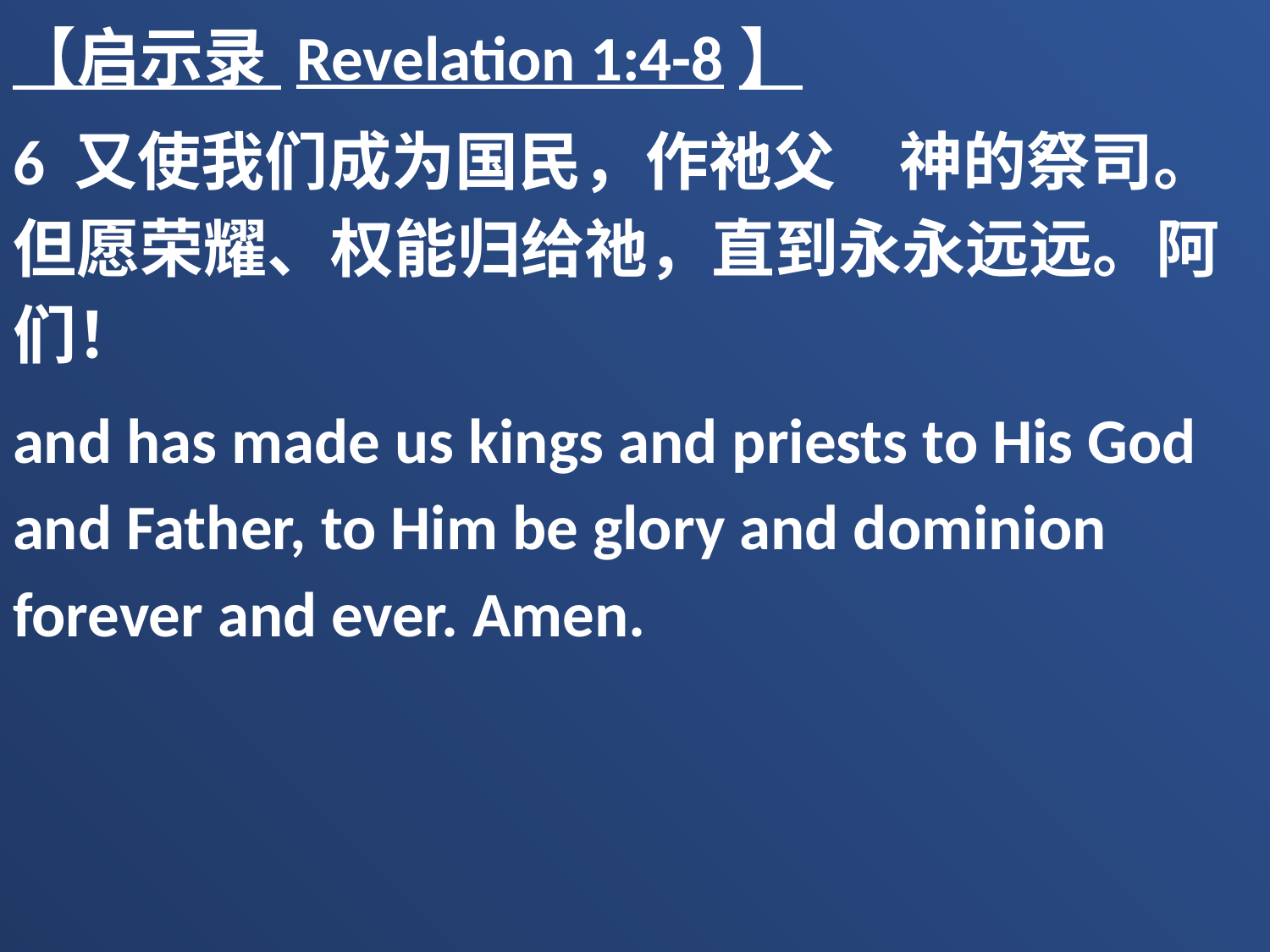

【启示录 Revelation 1:4-8】
6 又使我们成为国民，作祂父　神的祭司。但愿荣耀、权能归给祂，直到永永远远。阿们！
and has made us kings and priests to His God and Father, to Him be glory and dominion forever and ever. Amen.